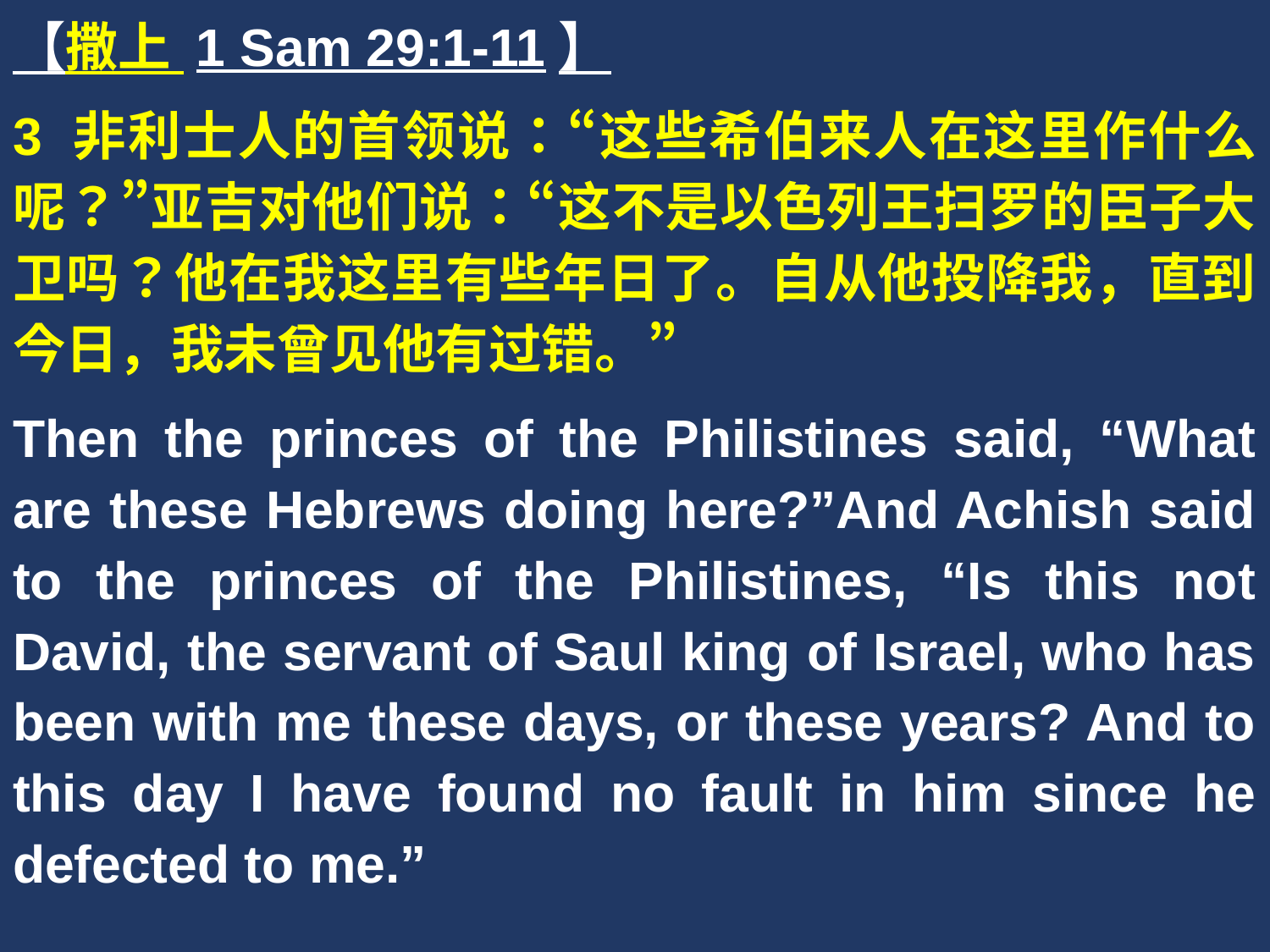

【撒上 1 Sam 29:1-11】
3 非利士人的首领说：“这些希伯来人在这里作什么呢？”亚吉对他们说：“这不是以色列王扫罗的臣子大卫吗？他在我这里有些年日了。自从他投降我，直到今日，我未曾见他有过错。”
Then the princes of the Philistines said, “What are these Hebrews doing here?”And Achish said to the princes of the Philistines, “Is this not David, the servant of Saul king of Israel, who has been with me these days, or these years? And to this day I have found no fault in him since he defected to me.”